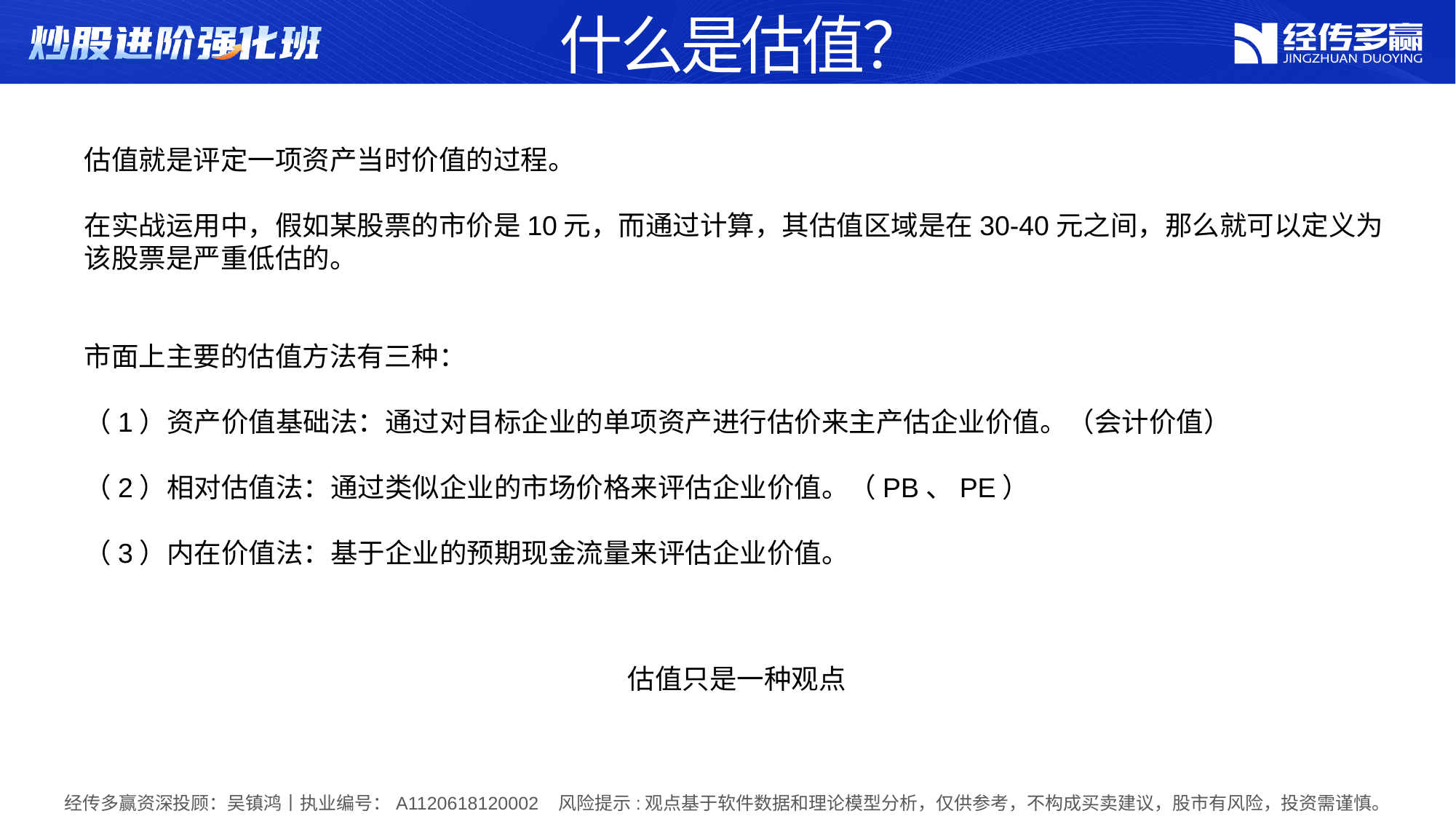

什么是估值？
估值就是评定一项资产当时价值的过程。

在实战运用中，假如某股票的市价是10元，而通过计算，其估值区域是在30-40元之间，那么就可以定义为该股票是严重低估的。

市面上主要的估值方法有三种：
（1）资产价值基础法：通过对目标企业的单项资产进行估价来主产估企业价值。（会计价值）

（2）相对估值法：通过类似企业的市场价格来评估企业价值。（PB、PE）

（3）内在价值法：基于企业的预期现金流量来评估企业价值。
估值只是一种观点